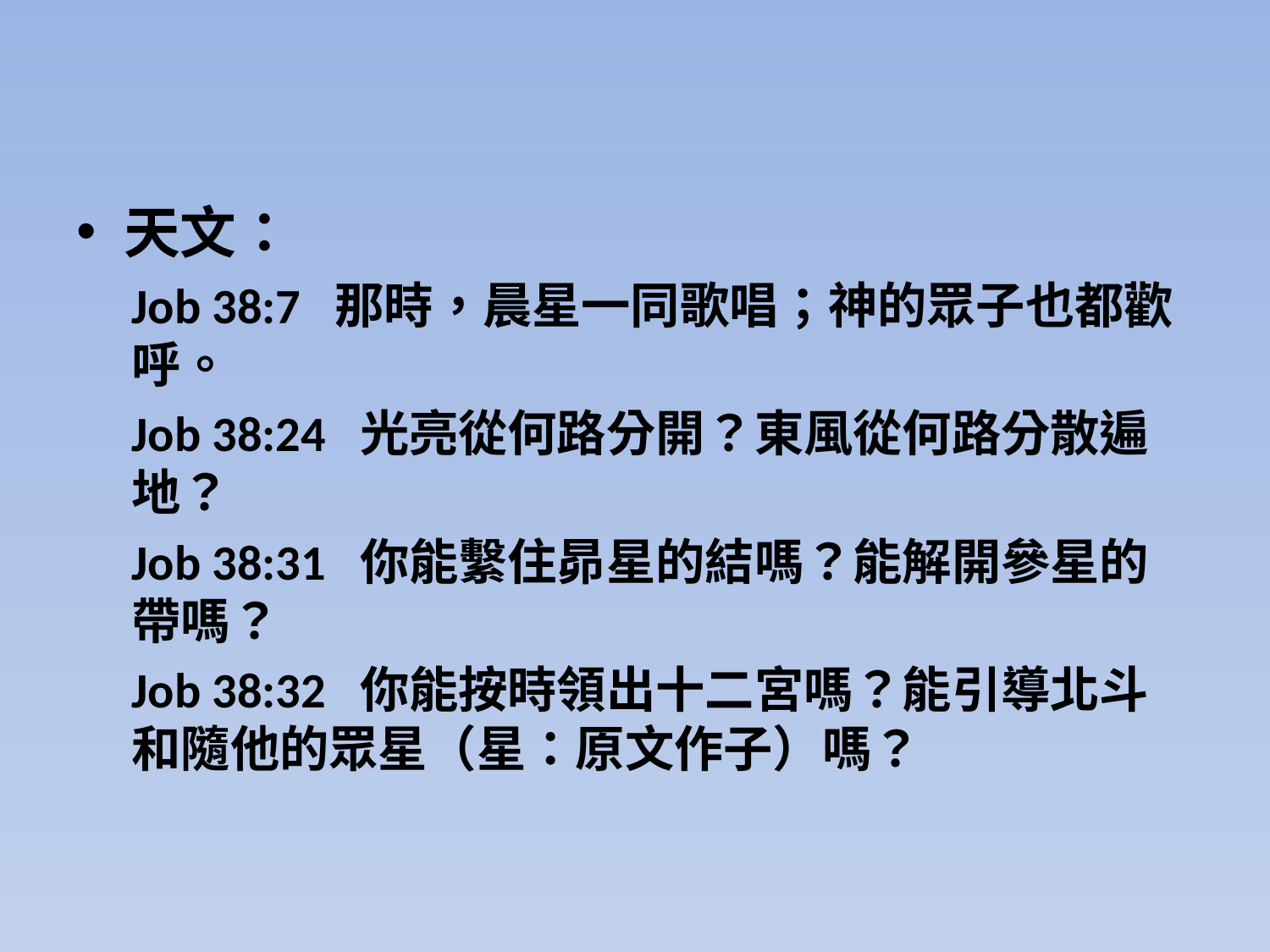

天文：
Job 38:7  那時，晨星一同歌唱；神的眾子也都歡呼。
Job 38:24  光亮從何路分開？東風從何路分散遍地？
Job 38:31  你能繫住昴星的結嗎？能解開參星的帶嗎？
Job 38:32  你能按時領出十二宮嗎？能引導北斗和隨他的眾星（星：原文作子）嗎？